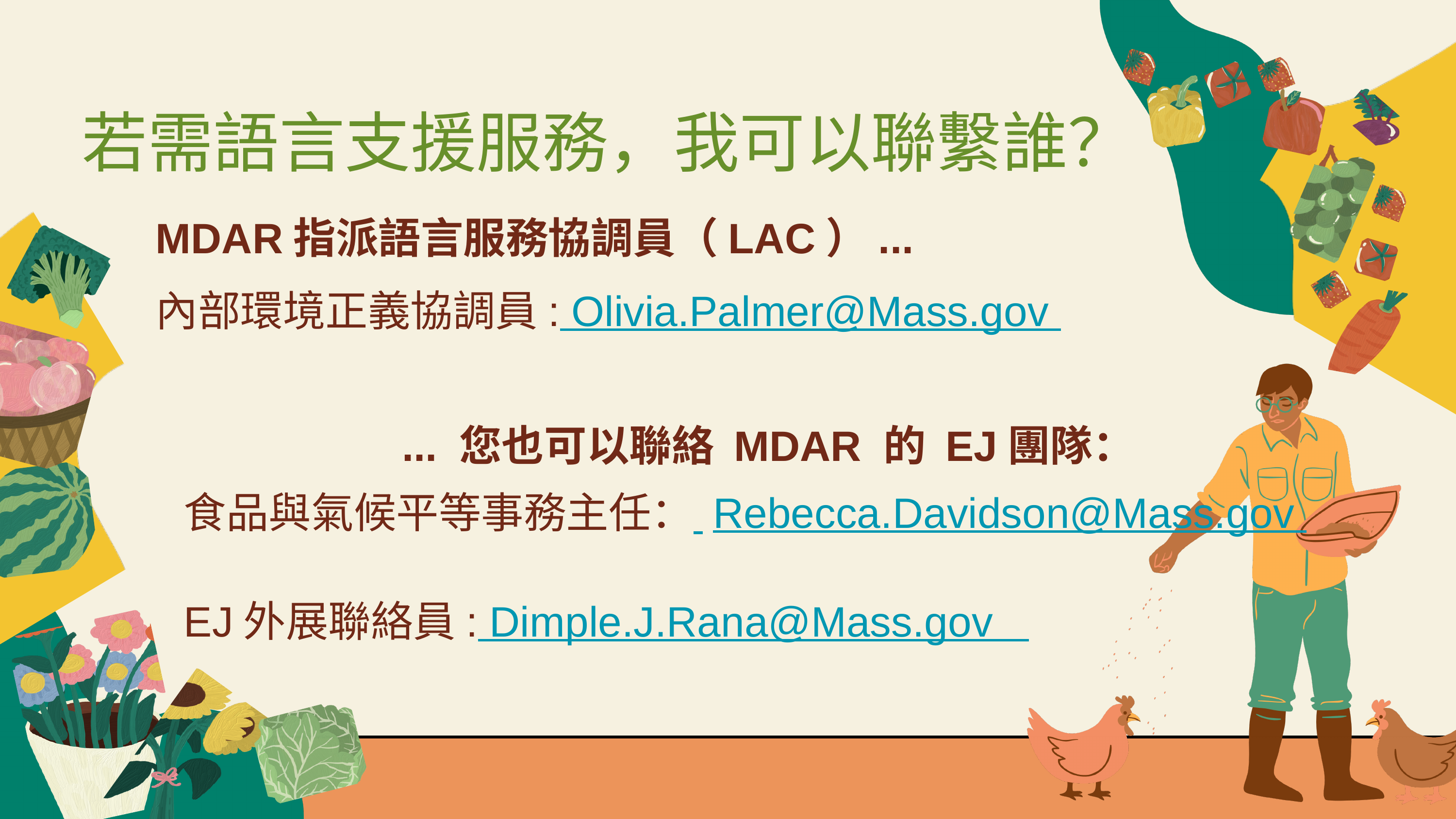

若需語言支援服務，我可以聯繫誰？

MDAR指派語言服務協調員（LAC）...
內部環境正義協調員: Olivia.Palmer@Mass.gov

... 您也可以聯絡 MDAR 的 EJ團隊：
食品與氣候平等事務主任： Rebecca.Davidson@Mass.gov
EJ外展聯絡員: Dimple.J.Rana@Mass.gov